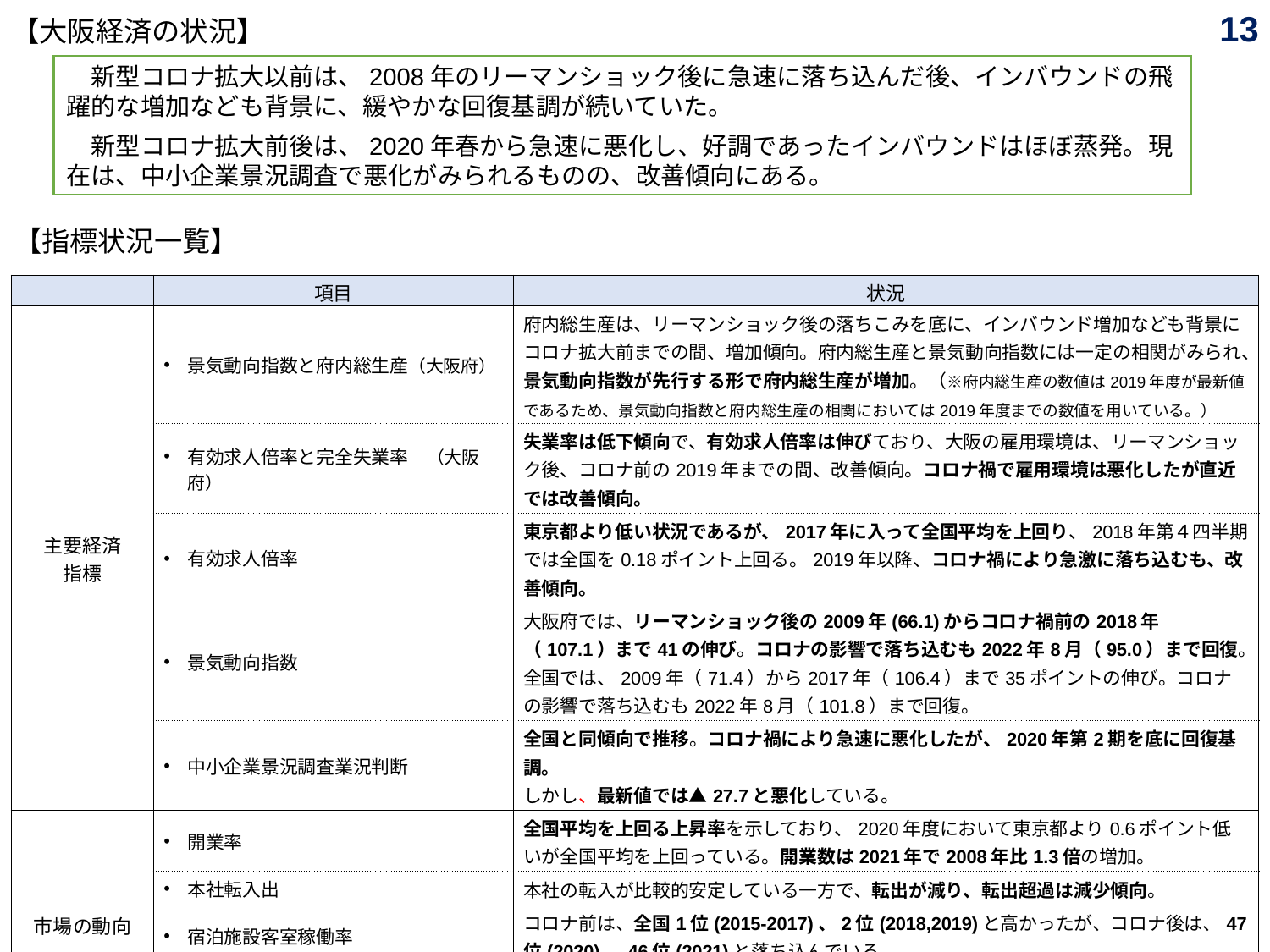

13
【大阪経済の状況】
　新型コロナ拡大以前は、2008年のリーマンショック後に急速に落ち込んだ後、インバウンドの飛躍的な増加なども背景に、緩やかな回復基調が続いていた。
　新型コロナ拡大前後は、2020年春から急速に悪化し、好調であったインバウンドはほぼ蒸発。現在は、中小企業景況調査で悪化がみられるものの、改善傾向にある。

【指標状況一覧】
|  | 項目 | 状況 |
| --- | --- | --- |
| 主要経済 指標 | 景気動向指数と府内総生産（大阪府） | 府内総生産は、リーマンショック後の落ちこみを底に、インバウンド増加なども背景にコロナ拡大前までの間、増加傾向。府内総生産と景気動向指数には一定の相関がみられ、景気動向指数が先行する形で府内総生産が増加。（※府内総生産の数値は2019年度が最新値であるため、景気動向指数と府内総生産の相関においては2019年度までの数値を用いている。） |
|  | 有効求人倍率と完全失業率　（大阪府） | 失業率は低下傾向で、有効求人倍率は伸びており、大阪の雇用環境は、リーマンショック後、コロナ前の2019年までの間、改善傾向。コロナ禍で雇用環境は悪化したが直近では改善傾向。 |
|  | 有効求人倍率 | 東京都より低い状況であるが、2017年に入って全国平均を上回り、2018年第４四半期では全国を0.18ポイント上回る。2019年以降、コロナ禍により急激に落ち込むも、改善傾向。 |
|  | 景気動向指数 | 大阪府では、リーマンショック後の2009年(66.1)からコロナ禍前の2018年（107.1）まで41の伸び。コロナの影響で落ち込むも2022年8月（95.0）まで回復。 全国では、2009年（71.4）から2017年（106.4）まで35ポイントの伸び。コロナの影響で落ち込むも2022年8月（101.8）まで回復。 |
|  | 中小企業景況調査業況判断 | 全国と同傾向で推移。コロナ禍により急速に悪化したが、2020年第2期を底に回復基調。 しかし、最新値では▲27.7と悪化している。 |
| 市場の動向 | 開業率 | 全国平均を上回る上昇率を示しており、2020年度において東京都より0.6ポイント低いが全国平均を上回っている。開業数は2021年で2008年比1.3倍の増加。 |
|  | 本社転入出 | 本社の転入が比較的安定している一方で、転出が減り、転出超過は減少傾向。 |
|  | 宿泊施設客室稼働率 | コロナ前は、全国1位(2015-2017)、2位(2018,2019)と高かったが、コロナ後は、47位(2020)、46位(2021)と落ち込んでいる。 |
|  | 商業地価 | コロナ禍以前は他都市をしのぐ上昇率を示している。コロナ後に落ち込んだ後、直近では回復基調。 |
|  | 人口転入出（政令指定都市比較） | コロナ禍で落ち込みが見られるが、継続して転入が転出を上回っている。 |